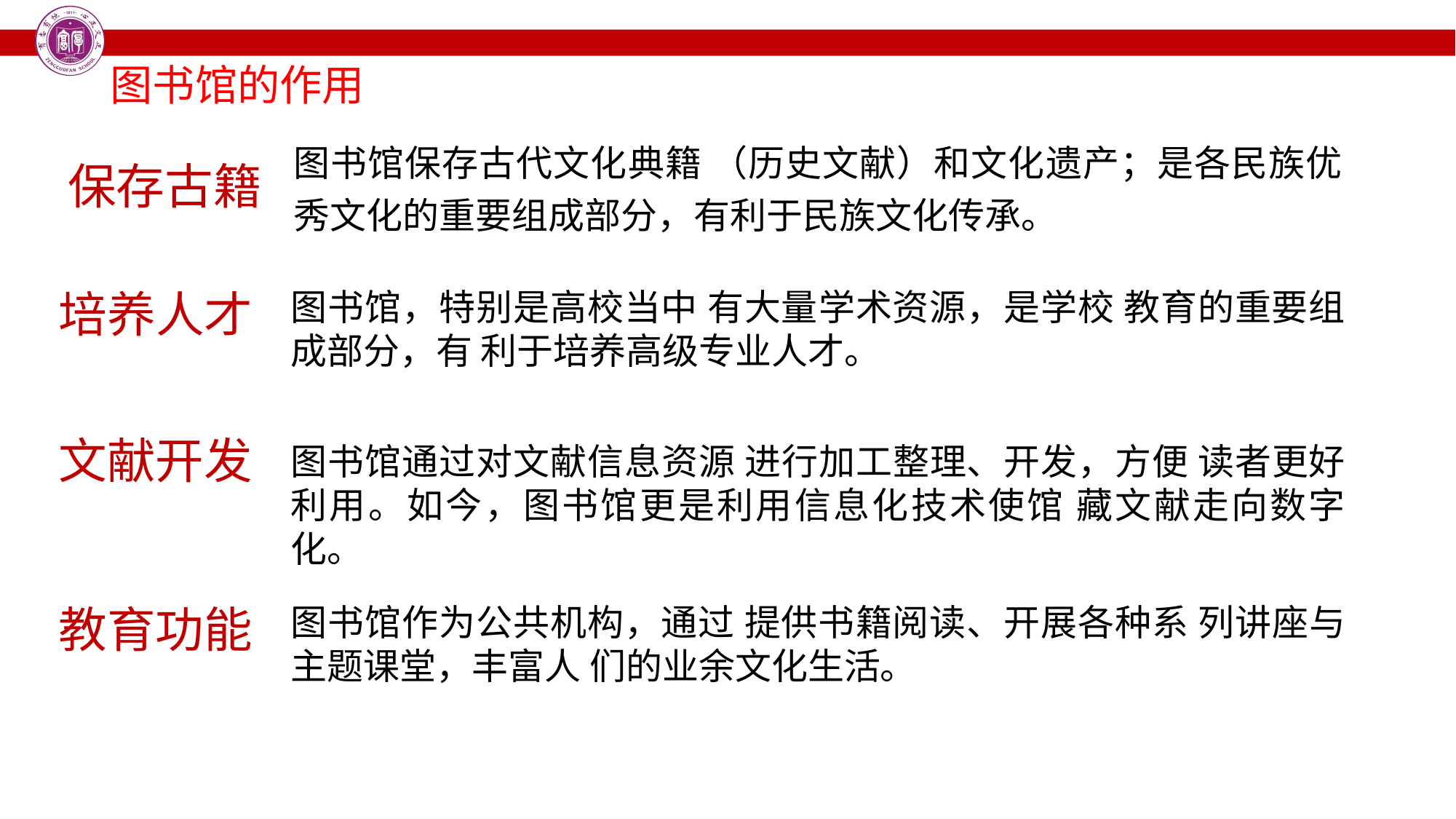

图书馆的作用
图书馆保存古代文化典籍 （历史文献）和文化遗产；是各民族优秀文化的重要组成部分，有利于民族文化传承。
保存古籍
培养人才
图书馆，特别是高校当中 有大量学术资源，是学校 教育的重要组成部分，有 利于培养高级专业人才。
文献开发
图书馆通过对文献信息资源 进行加工整理、开发，方便 读者更好利用。如今，图书馆更是利用信息化技术使馆 藏文献走向数字化。
教育功能
图书馆作为公共机构，通过 提供书籍阅读、开展各种系 列讲座与主题课堂，丰富人 们的业余文化生活。